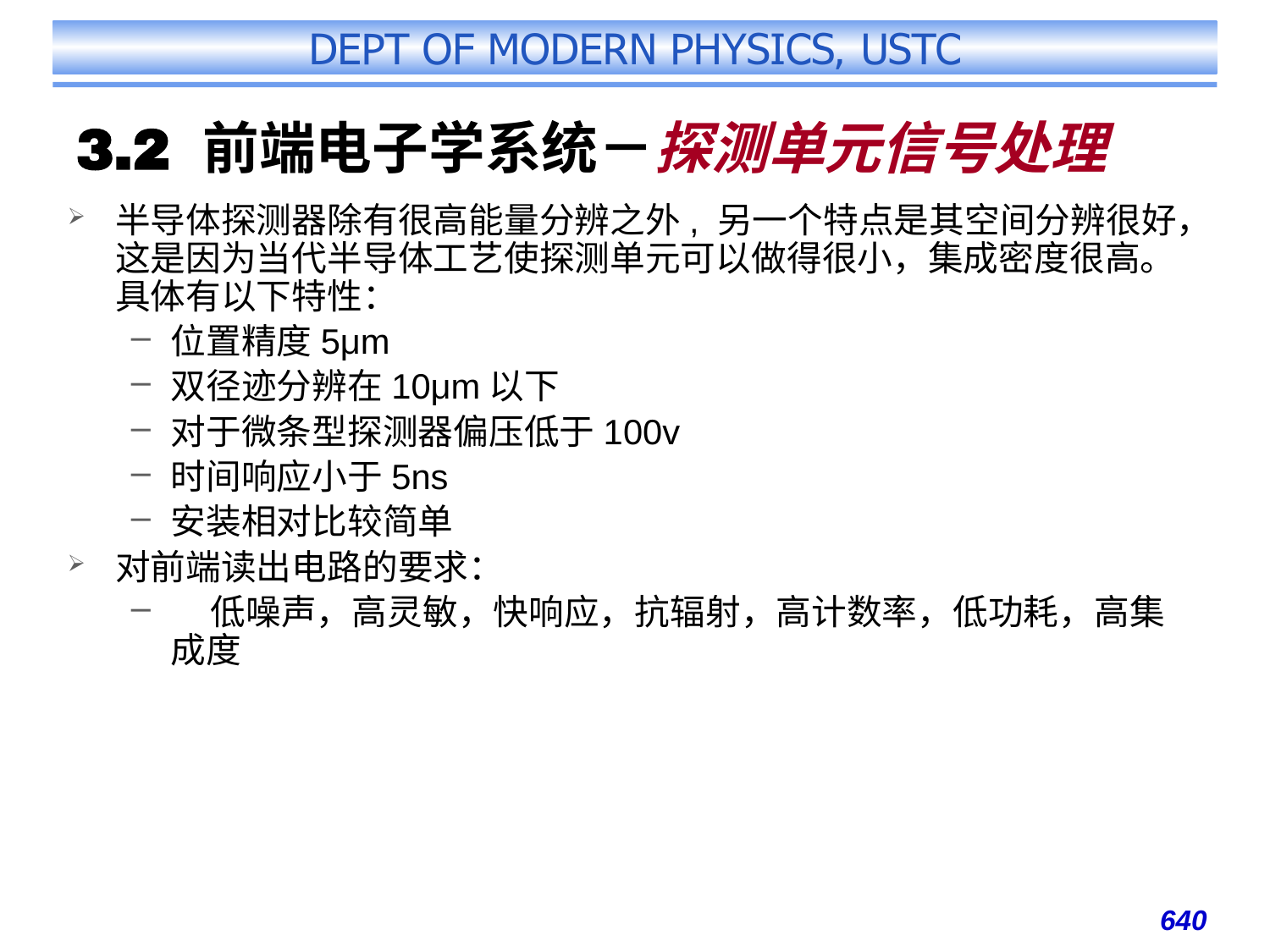

# 3.2 前端电子学系统－探测单元信号处理
半导体探测器除有很高能量分辨之外, 另一个特点是其空间分辨很好，这是因为当代半导体工艺使探测单元可以做得很小，集成密度很高。具体有以下特性：
位置精度5μm
双径迹分辨在10μm以下
对于微条型探测器偏压低于100v
时间响应小于5ns
安装相对比较简单
对前端读出电路的要求：
    低噪声，高灵敏，快响应，抗辐射，高计数率，低功耗，高集成度
640